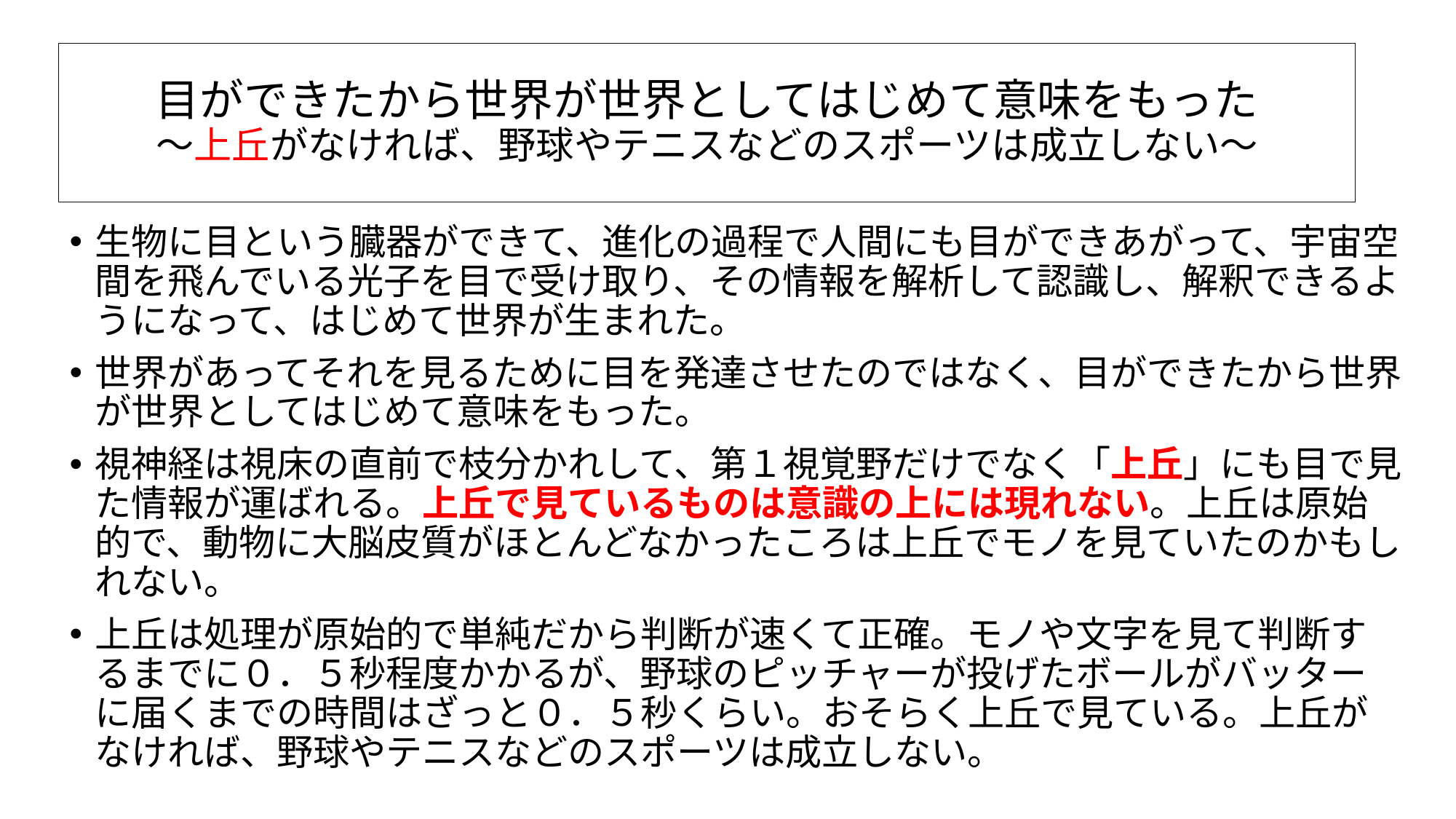

# 目ができたから世界が世界としてはじめて意味をもった ～上丘がなければ、野球やテニスなどのスポーツは成立しない～
生物に目という臓器ができて、進化の過程で人間にも目ができあがって、宇宙空間を飛んでいる光子を目で受け取り、その情報を解析して認識し、解釈できるようになって、はじめて世界が生まれた。
世界があってそれを見るために目を発達させたのではなく、目ができたから世界が世界としてはじめて意味をもった。
視神経は視床の直前で枝分かれして、第１視覚野だけでなく「上丘」にも目で見た情報が運ばれる。上丘で見ているものは意識の上には現れない。上丘は原始的で、動物に大脳皮質がほとんどなかったころは上丘でモノを見ていたのかもしれない。
上丘は処理が原始的で単純だから判断が速くて正確。モノや文字を見て判断するまでに０．５秒程度かかるが、野球のピッチャーが投げたボールがバッターに届くまでの時間はざっと０．５秒くらい。おそらく上丘で見ている。上丘がなければ、野球やテニスなどのスポーツは成立しない。